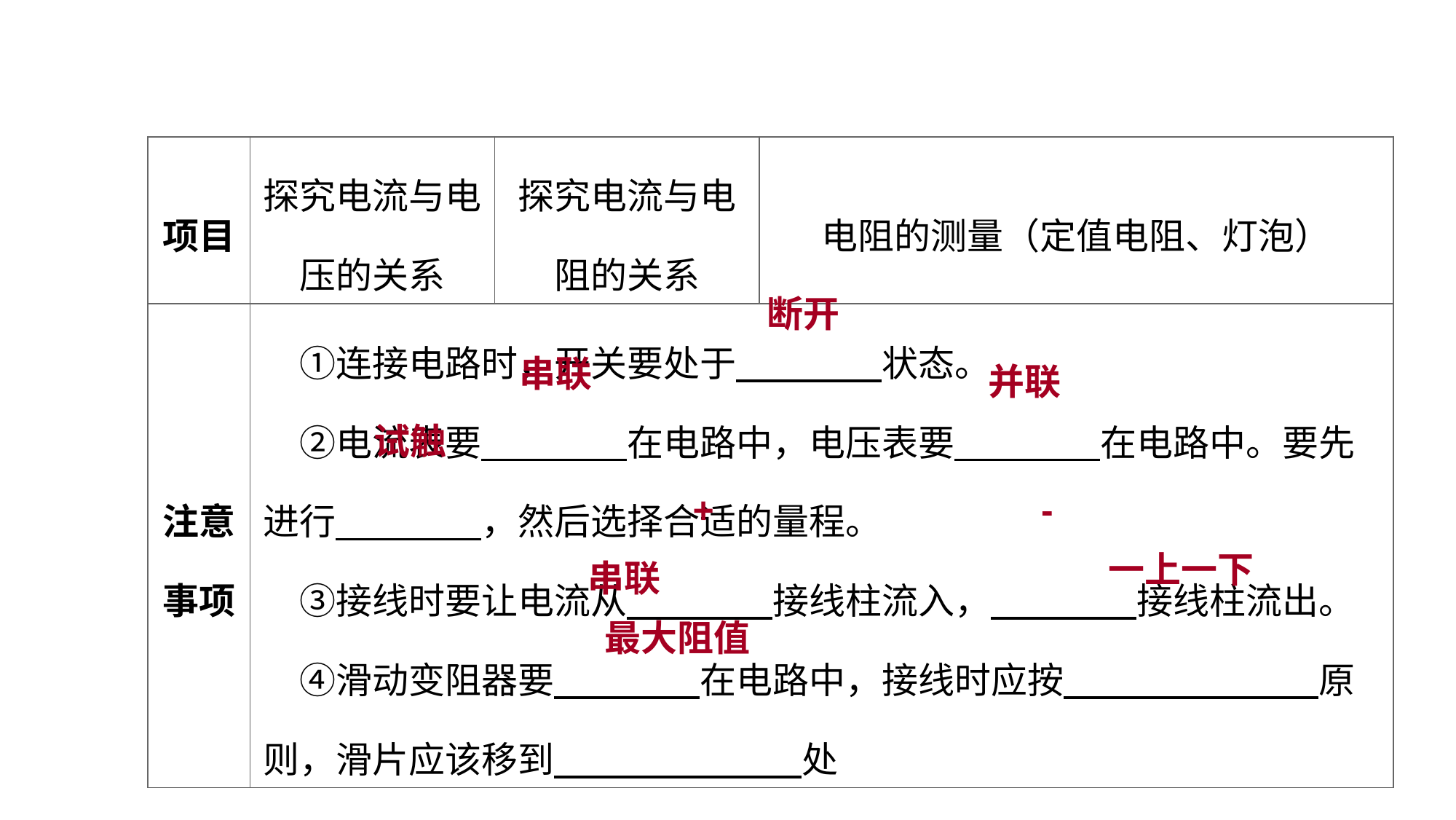

| 项目 | 探究电流与电压的关系 | 探究电流与电阻的关系 | 电阻的测量（定值电阻、灯泡） |
| --- | --- | --- | --- |
| 注意事项 | ①连接电路时，开关要处于　　　　状态。  　②电流表要　　　　在电路中，电压表要　　　　在电路中。要先进行　　　　，然后选择合适的量程。  　③接线时要让电流从　　　　接线柱流入，　　　　接线柱流出。  　④滑动变阻器要　　　　在电路中，接线时应按　　　　　　　原则，滑片应该移到　　 　　　处 |  |  |
实验突破 素养提升
断开
串联
并联
试触
+
-
一上一下
串联
最大阻值